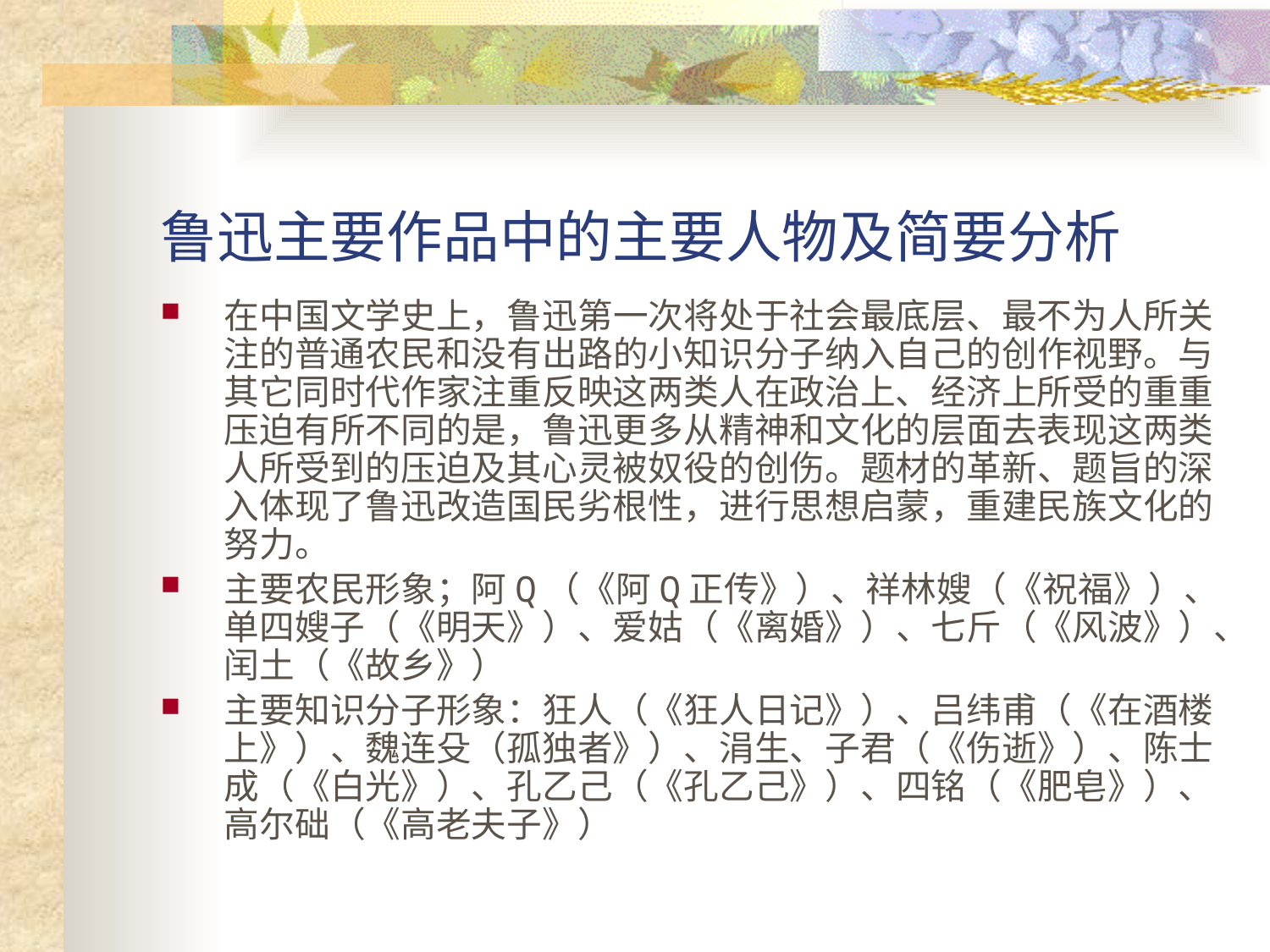

# 鲁迅主要作品中的主要人物及简要分析
在中国文学史上，鲁迅第一次将处于社会最底层、最不为人所关注的普通农民和没有出路的小知识分子纳入自己的创作视野。与其它同时代作家注重反映这两类人在政治上、经济上所受的重重压迫有所不同的是，鲁迅更多从精神和文化的层面去表现这两类人所受到的压迫及其心灵被奴役的创伤。题材的革新、题旨的深入体现了鲁迅改造国民劣根性，进行思想启蒙，重建民族文化的努力。
主要农民形象；阿Q（《阿Q正传》）、祥林嫂（《祝福》）、单四嫂子（《明天》）、爱姑（《离婚》）、七斤（《风波》）、闰土（《故乡》）
主要知识分子形象：狂人（《狂人日记》）、吕纬甫（《在酒楼上》）、魏连殳（孤独者》）、涓生、子君（《伤逝》）、陈士成（《白光》）、孔乙己（《孔乙己》）、四铭（《肥皂》）、高尔础（《高老夫子》）